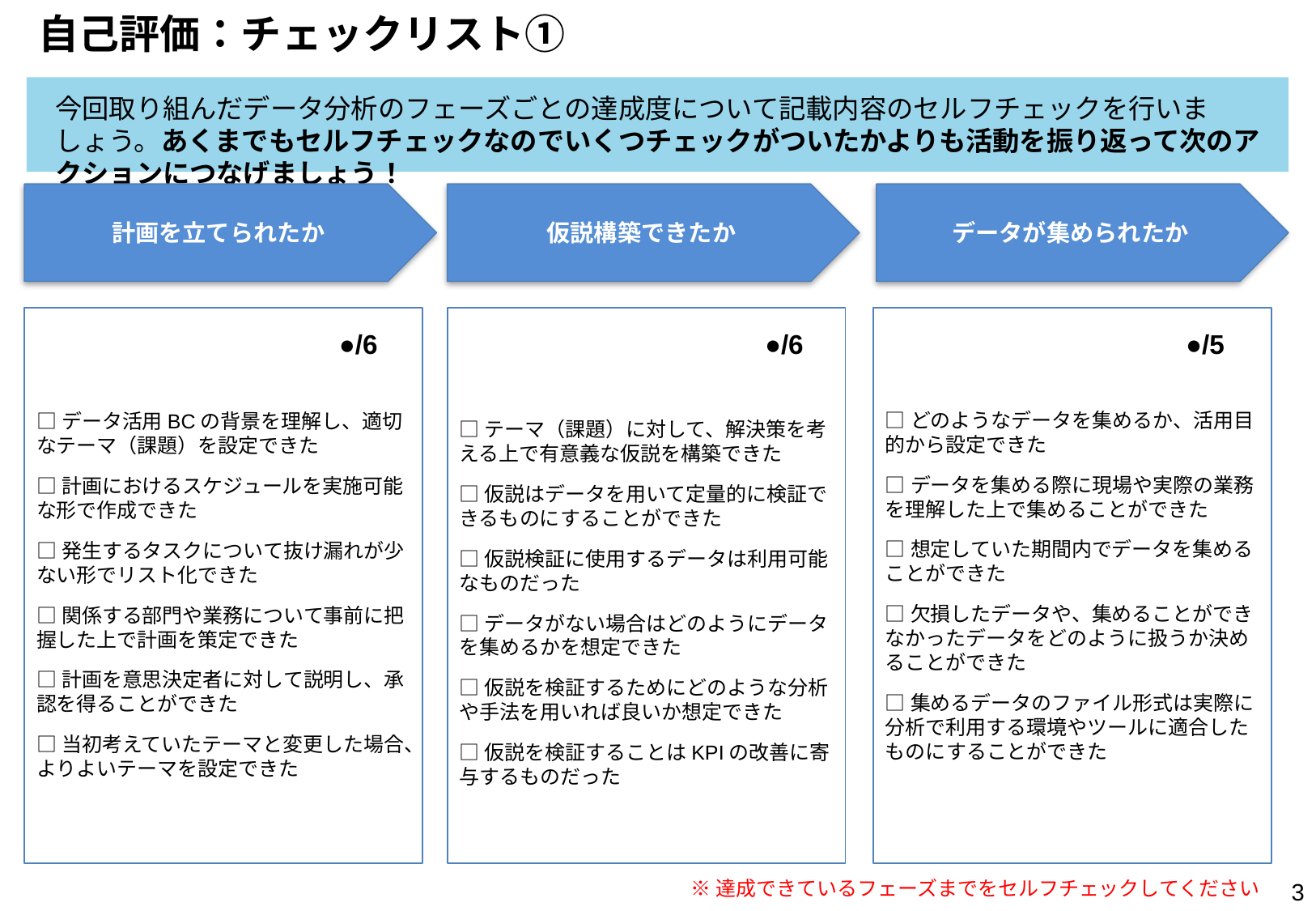

# 自己評価：チェックリスト①
今回取り組んだデータ分析のフェーズごとの達成度について記載内容のセルフチェックを行いましょう。あくまでもセルフチェックなのでいくつチェックがついたかよりも活動を振り返って次のアクションにつなげましょう！
データが集められたか
計画を立てられたか
仮説構築できたか

□データ活用BCの背景を理解し、適切なテーマ（課題）を設定できた

□計画におけるスケジュールを実施可能な形で作成できた

□発生するタスクについて抜け漏れが少ない形でリスト化できた

□関係する部門や業務について事前に把握した上で計画を策定できた

□計画を意思決定者に対して説明し、承認を得ることができた

□当初考えていたテーマと変更した場合、よりよいテーマを設定できた

□テーマ（課題）に対して、解決策を考える上で有意義な仮説を構築できた

□仮説はデータを用いて定量的に検証できるものにすることができた

□仮説検証に使用するデータは利用可能なものだった

□データがない場合はどのようにデータを集めるかを想定できた

□仮説を検証するためにどのような分析や手法を用いれば良いか想定できた

□仮説を検証することはKPIの改善に寄与するものだった

□どのようなデータを集めるか、活用目的から設定できた

□データを集める際に現場や実際の業務を理解した上で集めることができた

□想定していた期間内でデータを集めることができた

□欠損したデータや、集めることができなかったデータをどのように扱うか決めることができた

□集めるデータのファイル形式は実際に分析で利用する環境やツールに適合したものにすることができた

●/6
●/6
●/5
※達成できているフェーズまでをセルフチェックしてください
3